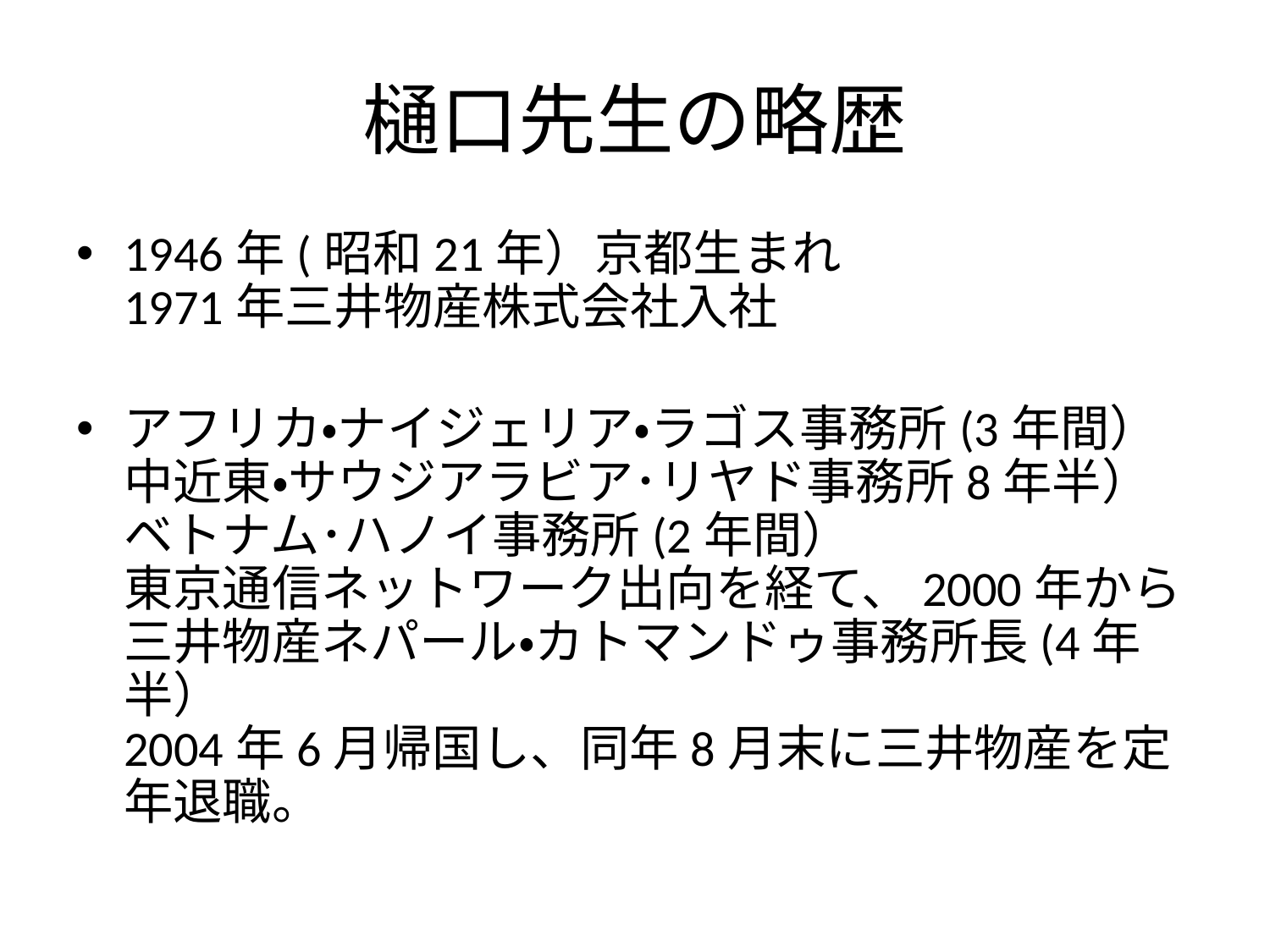

# 樋口先生の略歴
1946年(昭和21年）京都生まれ
1971年三井物産株式会社入社
アフリカ・ナイジェリア・ラゴス事務所(3年間）
中近東・サウジアラビア･リヤド事務所8年半）
ベトナム･ハノイ事務所(2年間）
東京通信ネットワーク出向を経て、2000年から三井物産ネパール・カトマンドゥ事務所長(4年半）
2004年6月帰国し、同年8月末に三井物産を定年退職。